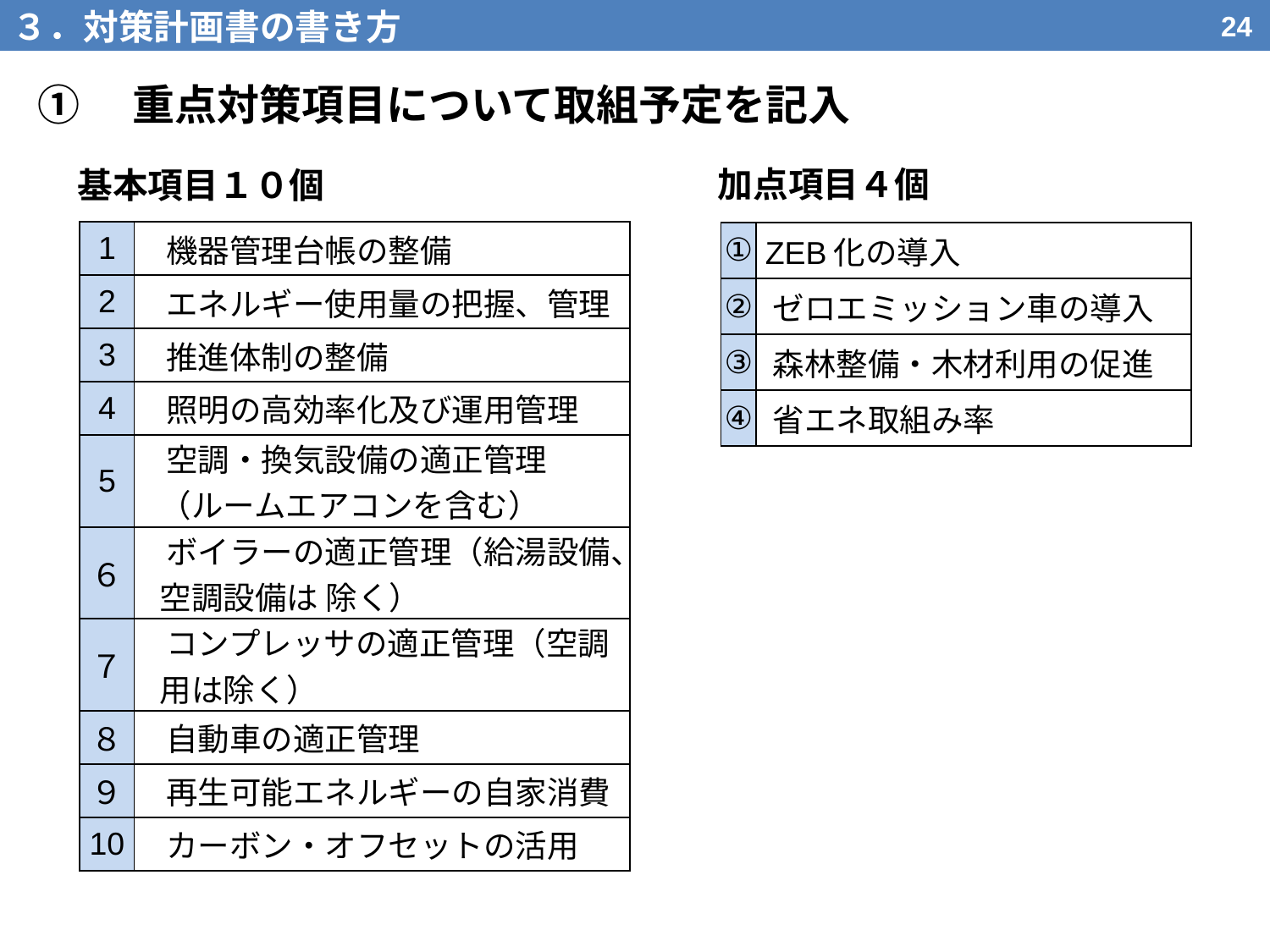

３．対策計画書の書き方
24
①　重点対策項目について取組予定を記入
加点項目４個
基本項目１０個
| 1 | 機器管理台帳の整備 |
| --- | --- |
| 2 | エネルギー使用量の把握、管理 |
| 3 | 推進体制の整備 |
| 4 | 照明の高効率化及び運用管理 |
| 5 | 空調・換気設備の適正管理（ルームエアコンを含む） |
| ６ | ボイラーの適正管理（給湯設備、空調設備は 除く） |
| ７ | コンプレッサの適正管理（空調用は除く） |
| ８ | 自動車の適正管理 |
| ９ | 再生可能エネルギーの自家消費 |
| 10 | カーボン・オフセットの活用 |
| ① | ZEB化の導入 |
| --- | --- |
| ② | ゼロエミッション車の導入 |
| ③ | 森林整備・木材利用の促進 |
| ④ | 省エネ取組み率 |